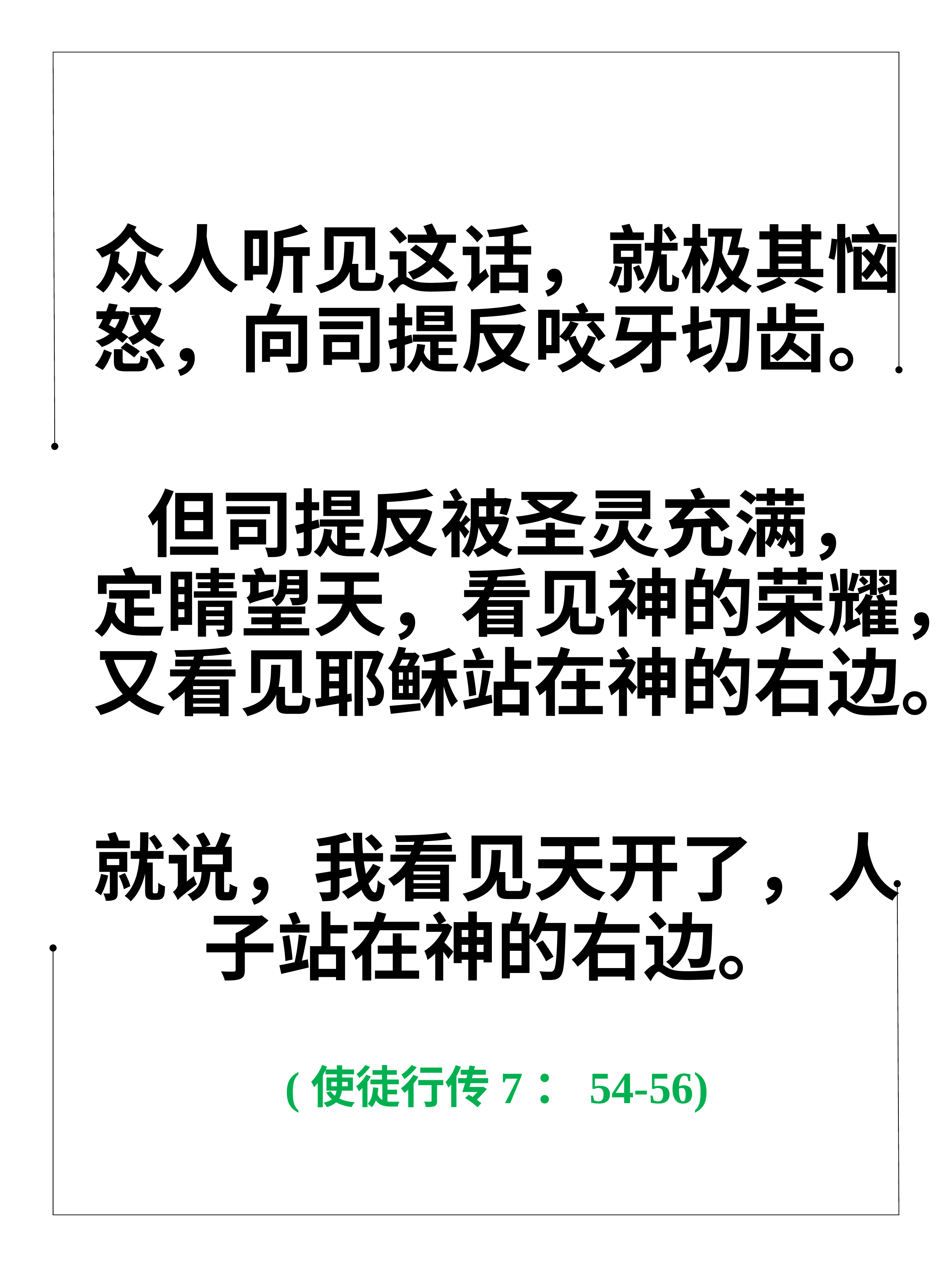

众人听见这话，就极其恼怒，向司提反咬牙切齿。

 但司提反被圣灵充满，定睛望天，看见神的荣耀，又看见耶稣站在神的右边。

就说，我看见天开了，人子站在神的右边。

(使徒行传7：54-56)